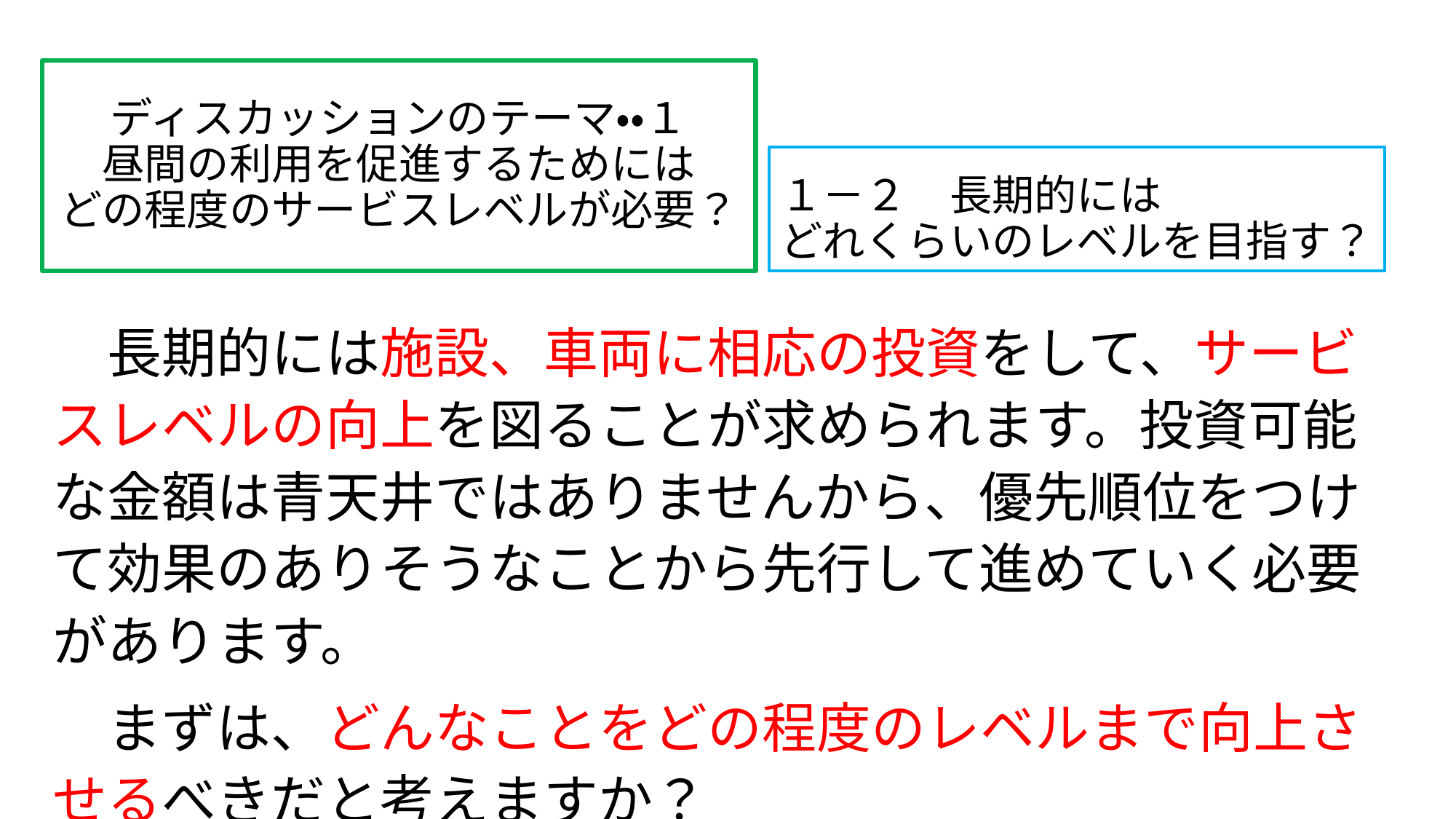

ディスカッションのテーマ・・１
昼間の利用を促進するためには
どの程度のサービスレベルが必要？
# １－２　長期的には どれくらいのレベルを目指す？
　長期的には施設、車両に相応の投資をして、サービスレベルの向上を図ることが求められます。投資可能な金額は青天井ではありませんから、優先順位をつけて効果のありそうなことから先行して進めていく必要があります。
　まずは、どんなことをどの程度のレベルまで向上させるべきだと考えますか？